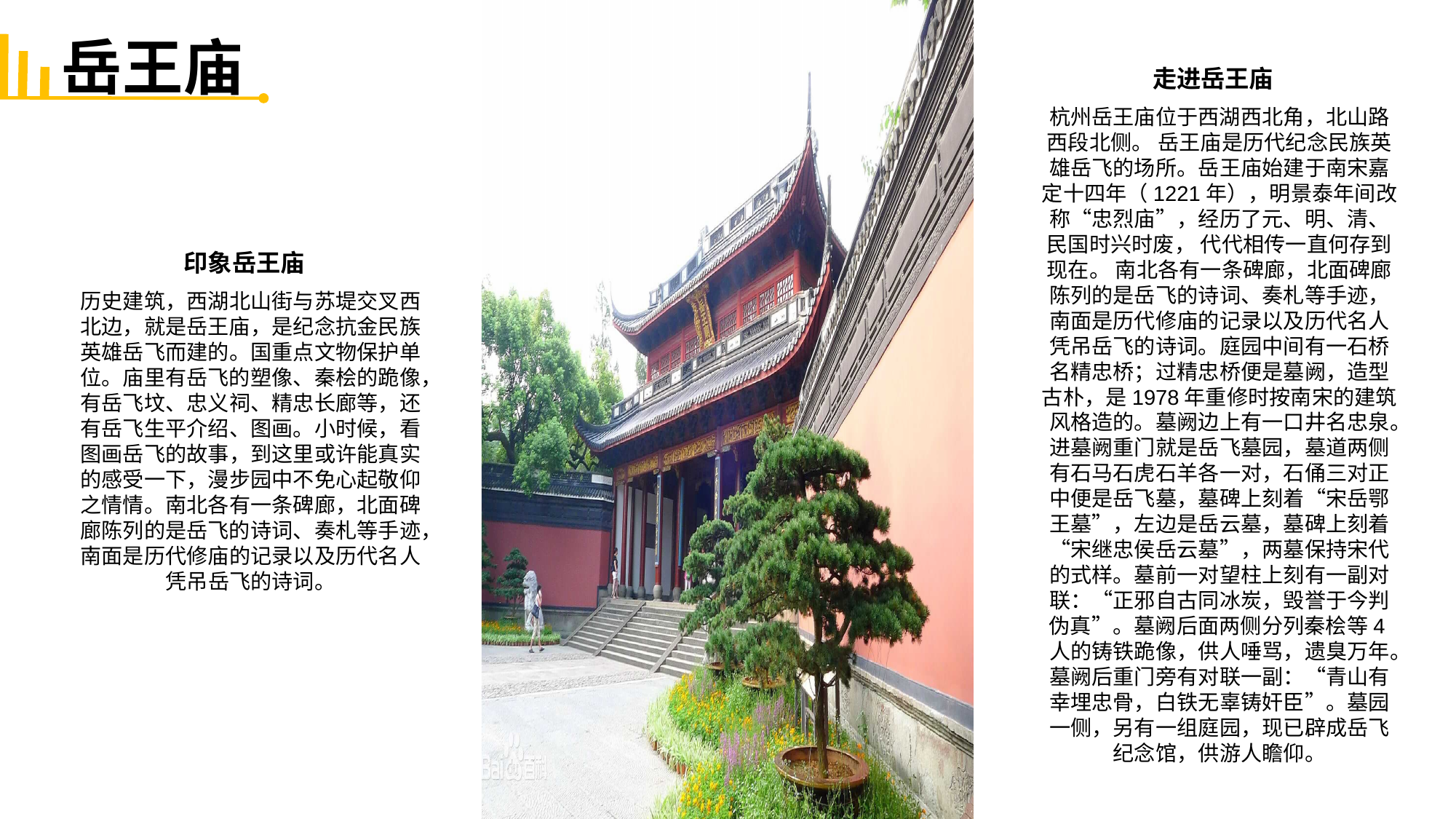

岳王庙
走进岳王庙
杭州岳王庙位于西湖西北角，北山路西段北侧。 岳王庙是历代纪念民族英雄岳飞的场所。岳王庙始建于南宋嘉定十四年（1221年），明景泰年间改称“忠烈庙”，经历了元、明、清、民国时兴时废， 代代相传一直何存到现在。 南北各有一条碑廊，北面碑廊陈列的是岳飞的诗词、奏札等手迹，南面是历代修庙的记录以及历代名人凭吊岳飞的诗词。庭园中间有一石桥名精忠桥；过精忠桥便是墓阙，造型古朴，是1978年重修时按南宋的建筑风格造的。墓阙边上有一口井名忠泉。进墓阙重门就是岳飞墓园，墓道两侧有石马石虎石羊各一对，石俑三对正中便是岳飞墓，墓碑上刻着“宋岳鄂王墓”，左边是岳云墓，墓碑上刻着“宋继忠侯岳云墓”，两墓保持宋代的式样。墓前一对望柱上刻有一副对联：“正邪自古同冰炭，毁誉于今判伪真”。墓阙后面两侧分列秦桧等4人的铸铁跪像，供人唾骂，遗臭万年。墓阙后重门旁有对联一副：“青山有幸埋忠骨，白铁无辜铸奸臣”。墓园一侧，另有一组庭园，现已辟成岳飞纪念馆，供游人瞻仰。
印象岳王庙
历史建筑，西湖北山街与苏堤交叉西北边，就是岳王庙，是纪念抗金民族英雄岳飞而建的。国重点文物保护单位。庙里有岳飞的塑像、秦桧的跪像，有岳飞坟、忠义祠、精忠长廊等，还有岳飞生平介绍、图画。小时候，看图画岳飞的故事，到这里或许能真实的感受一下，漫步园中不免心起敬仰之情情。南北各有一条碑廊，北面碑廊陈列的是岳飞的诗词、奏札等手迹，南面是历代修庙的记录以及历代名人凭吊岳飞的诗词。